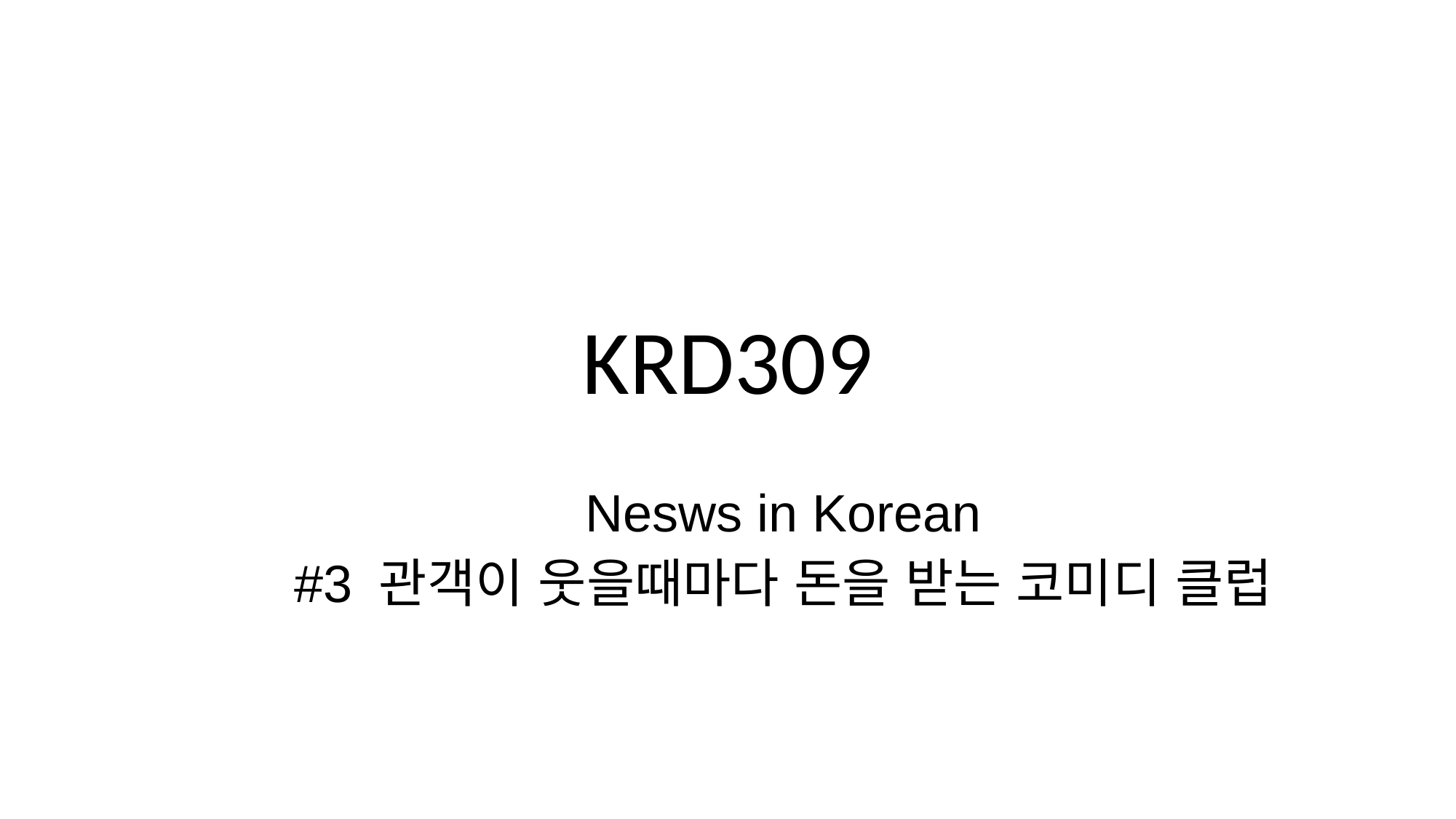

# KRD309
Nesws in Korean
#3 관객이 웃을때마다 돈을 받는 코미디 클럽